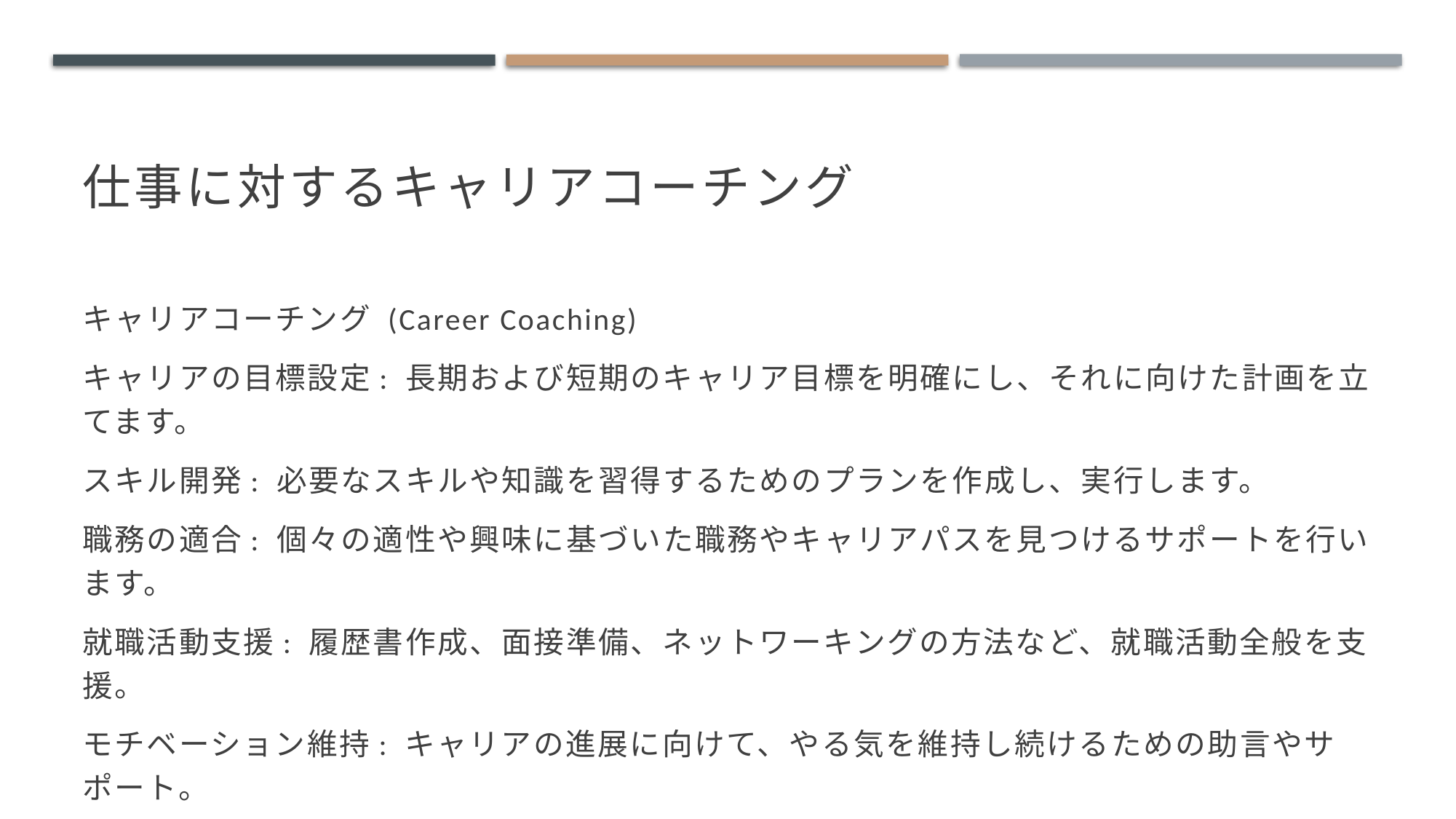

# 仕事に対するキャリアコーチング
キャリアコーチング (Career Coaching)
キャリアの目標設定: 長期および短期のキャリア目標を明確にし、それに向けた計画を立てます。
スキル開発: 必要なスキルや知識を習得するためのプランを作成し、実行します。
職務の適合: 個々の適性や興味に基づいた職務やキャリアパスを見つけるサポートを行います。
就職活動支援: 履歴書作成、面接準備、ネットワーキングの方法など、就職活動全般を支援。
モチベーション維持: キャリアの進展に向けて、やる気を維持し続けるための助言やサポート。